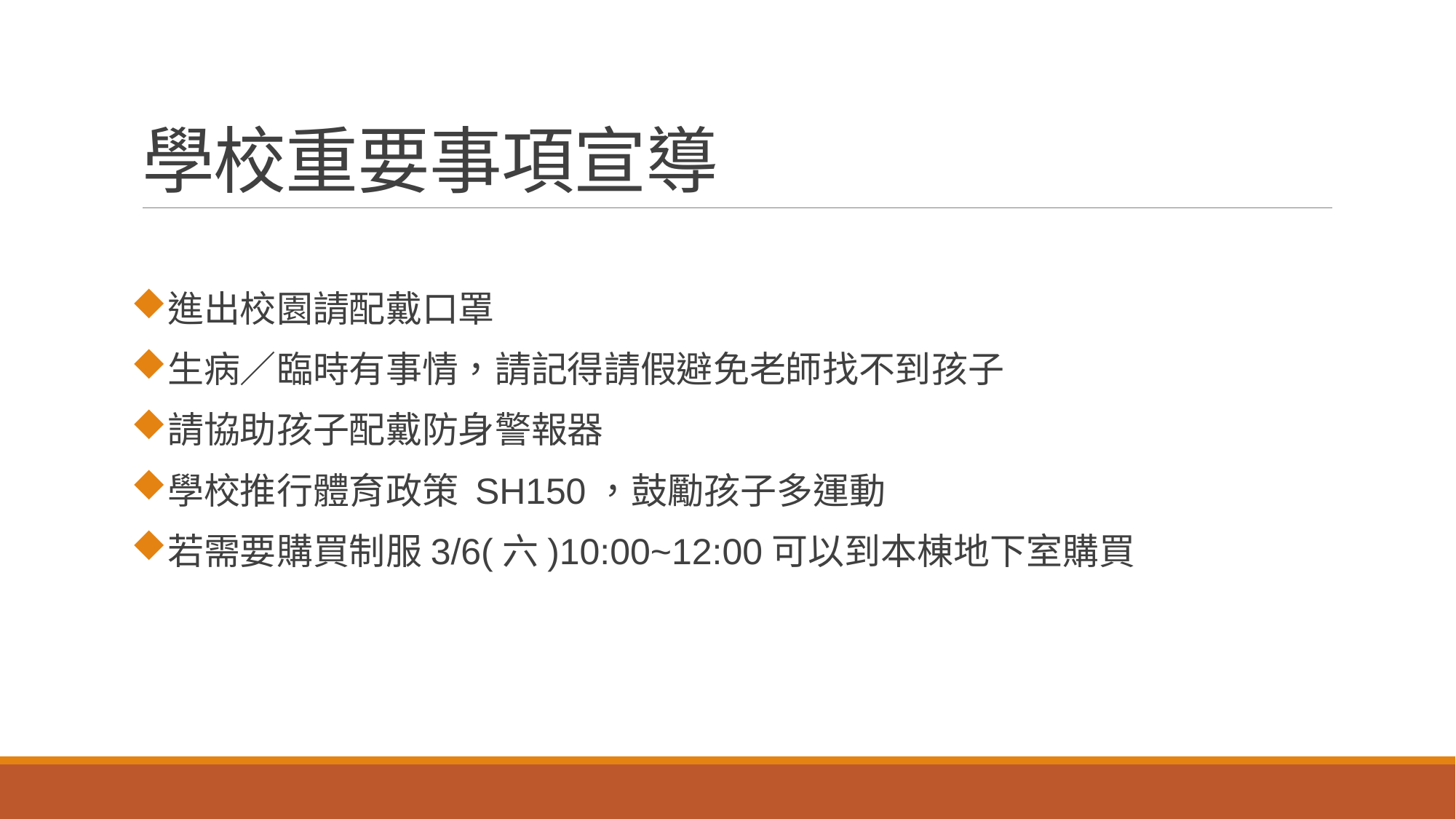

# 學校重要事項宣導

進出校園請配戴口罩
生病／臨時有事情，請記得請假避免老師找不到孩子
請協助孩子配戴防身警報器
學校推行體育政策 SH150，鼓勵孩子多運動
若需要購買制服3/6(六)10:00~12:00可以到本棟地下室購買